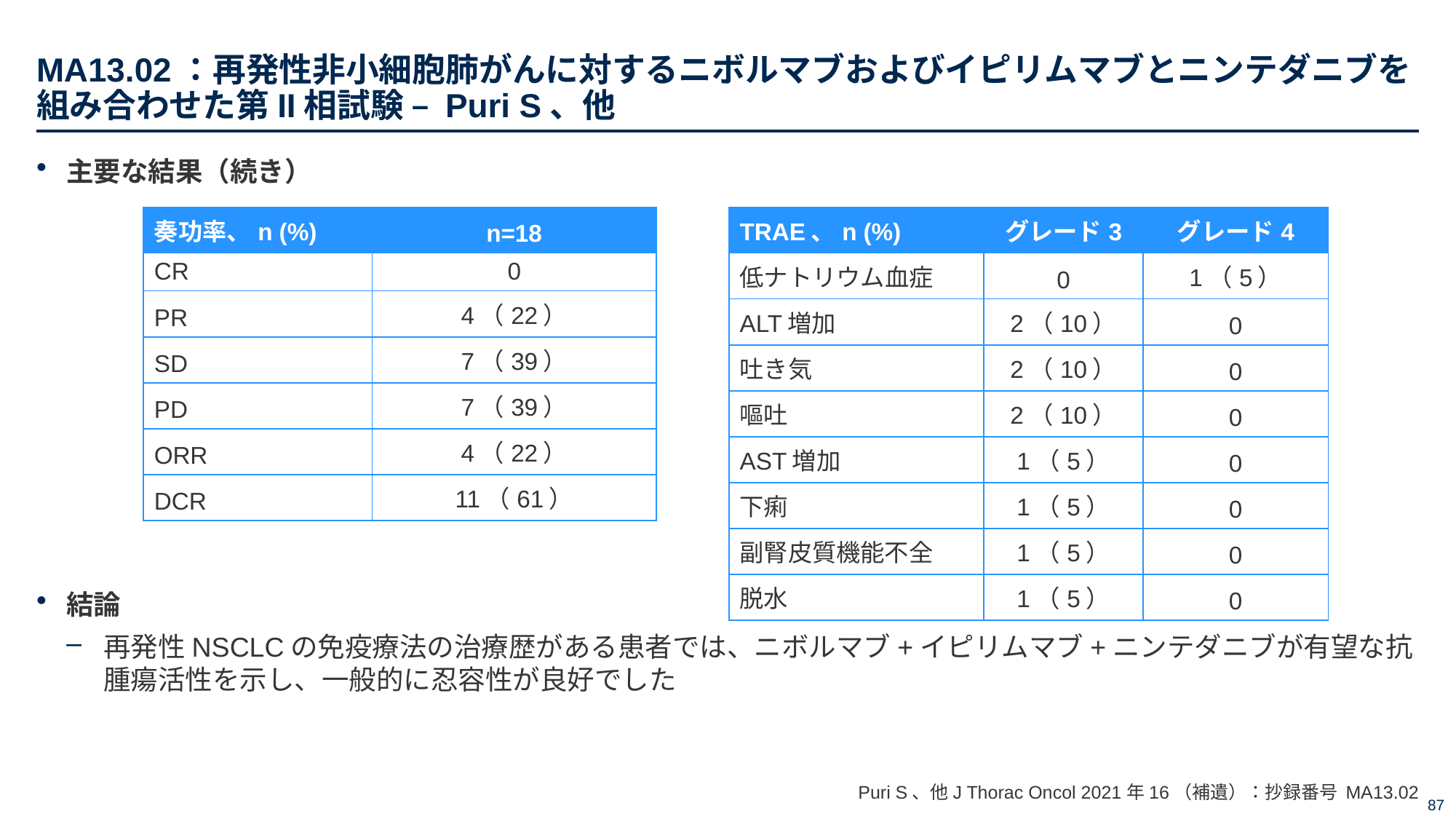

# MA13.02：再発性非小細胞肺がんに対するニボルマブおよびイピリムマブとニンテダニブを組み合わせた第II相試験 – Puri S、他
主要な結果（続き）
結論
再発性NSCLCの免疫療法の治療歴がある患者では、ニボルマブ+イピリムマブ+ニンテダニブが有望な抗腫瘍活性を示し、一般的に忍容性が良好でした
| 奏功率、n (%) | n=18 |
| --- | --- |
| CR | 0 |
| PR | 4（22） |
| SD | 7（39） |
| PD | 7（39） |
| ORR | 4（22） |
| DCR | 11（61） |
| TRAE、n (%) | グレード3 | グレード4 |
| --- | --- | --- |
| 低ナトリウム血症 | 0 | 1（5） |
| ALT増加 | 2（10） | 0 |
| 吐き気 | 2（10） | 0 |
| 嘔吐 | 2（10） | 0 |
| AST増加 | 1（5） | 0 |
| 下痢 | 1（5） | 0 |
| 副腎皮質機能不全 | 1（5） | 0 |
| 脱水 | 1（5） | 0 |
Puri S、他J Thorac Oncol 2021年16（補遺）：抄録番号 MA13.02